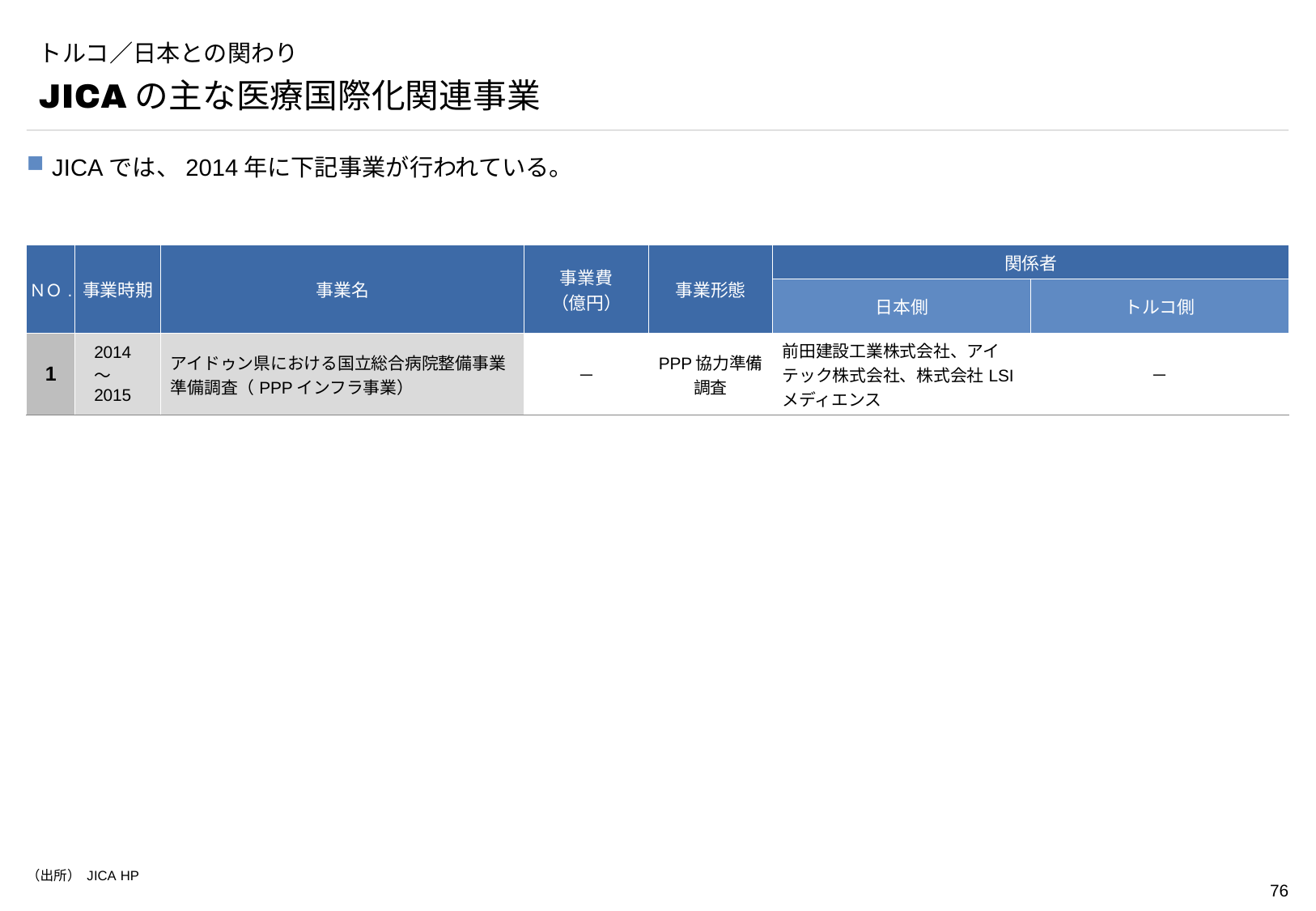

# トルコ／日本との関わり
JICAの主な医療国際化関連事業
JICAでは、2014年に下記事業が行われている。
| ＮＯ. | 事業時期 | 事業名 | 事業費 （億円） | 事業形態 | 関係者 |  |
| --- | --- | --- | --- | --- | --- | --- |
|  |  |  |  |  | 日本側 | トルコ側 |
| 1 | 2014～2015 | アイドゥン県における国立総合病院整備事業 準備調査（PPPインフラ事業） | － | PPP協力準備調査 | 前田建設工業株式会社、アイテック株式会社、株式会社LSIメディエンス | － |
（出所） JICA HP